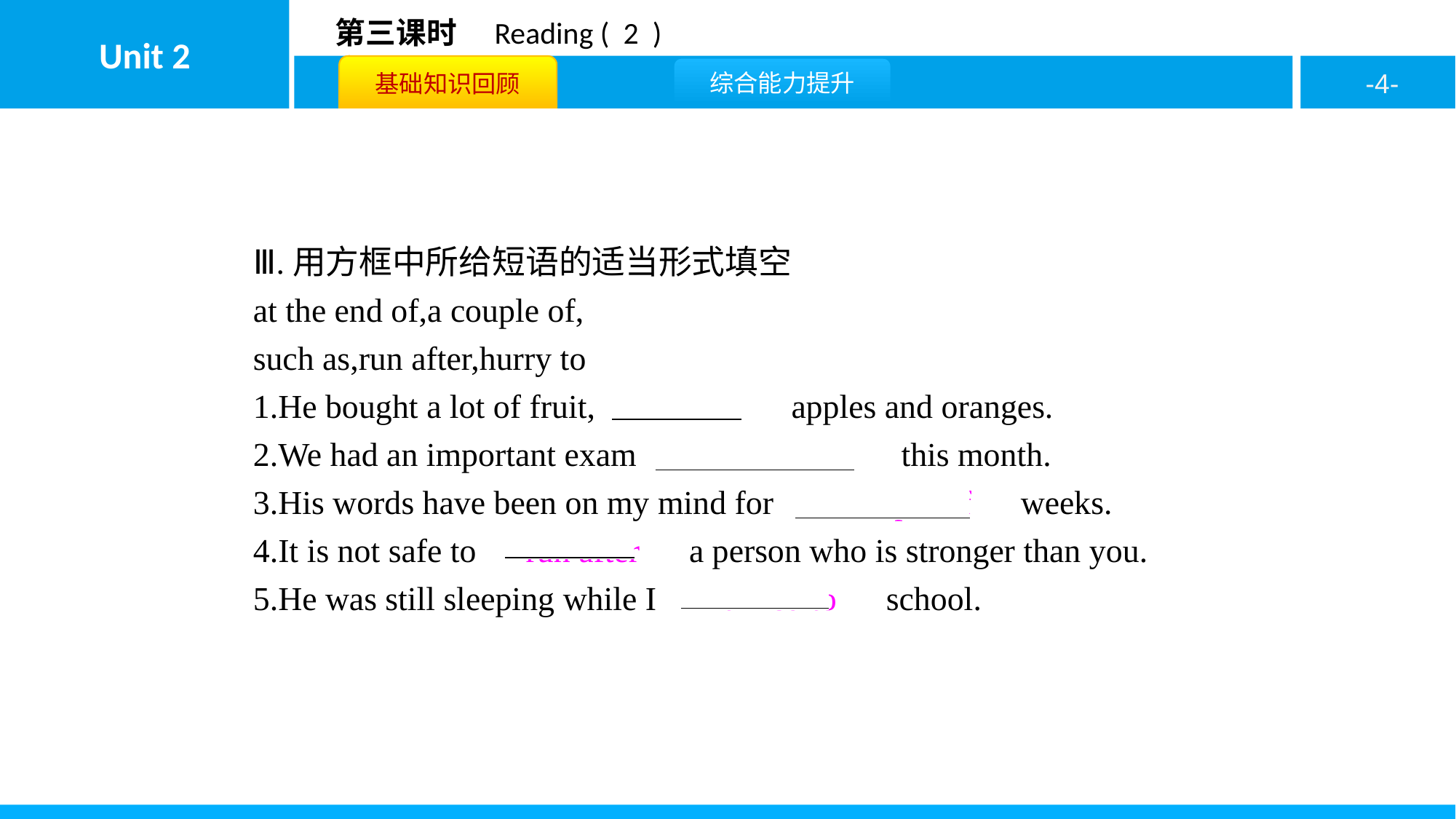

Ⅲ.用方框中所给短语的适当形式填空
at the end of,a couple of,
such as,run after,hurry to
1.He bought a lot of fruit,　such as　apples and oranges.
2.We had an important exam　at the end of　this month.
3.His words have been on my mind for　a couple of　weeks.
4.It is not safe to　run after　a person who is stronger than you.
5.He was still sleeping while I　hurried to　school.